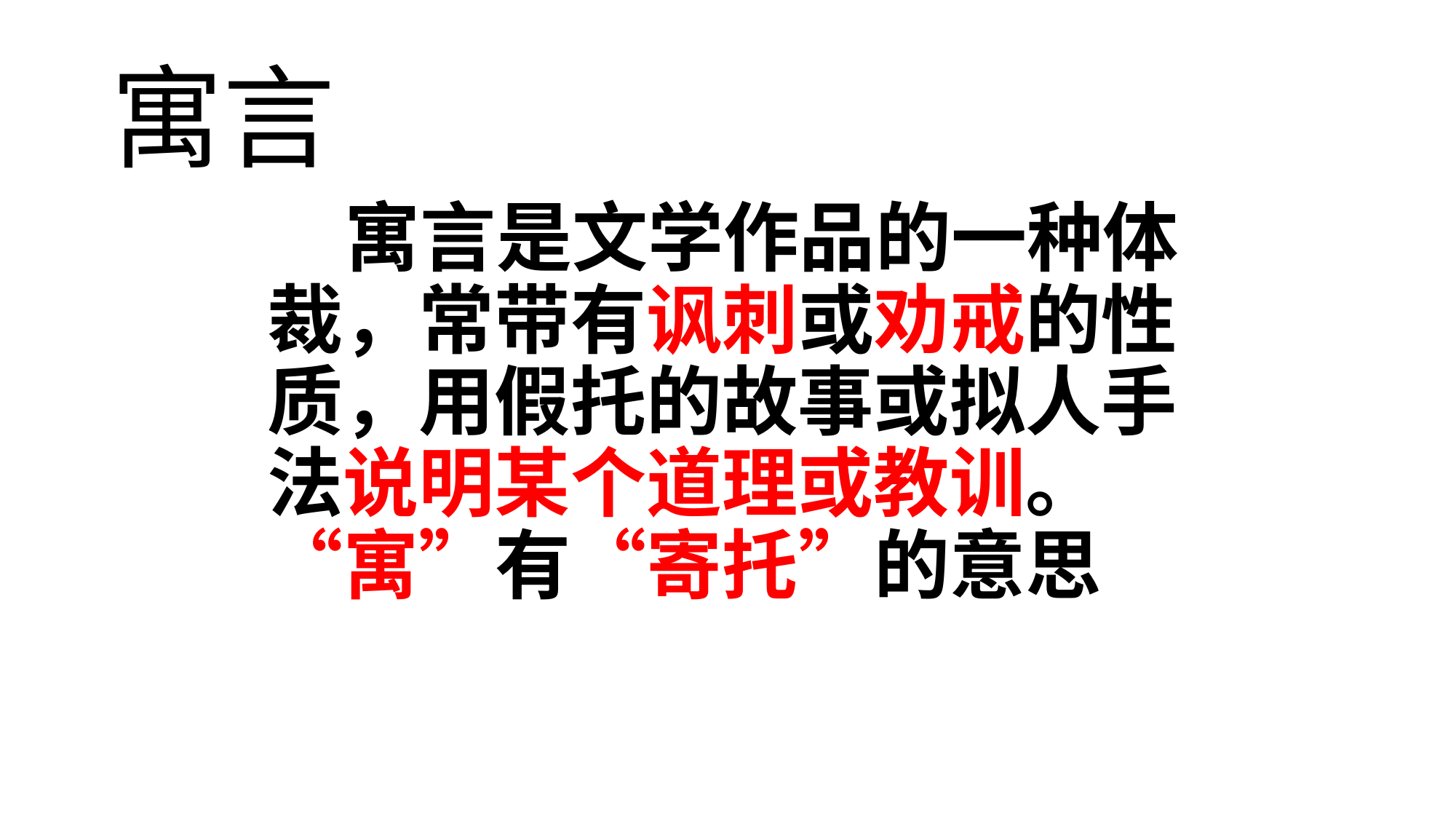

# 寓言
     寓言是文学作品的一种体裁，常带有讽刺或劝戒的性质，用假托的故事或拟人手法说明某个道理或教训。“寓”有“寄托”的意思